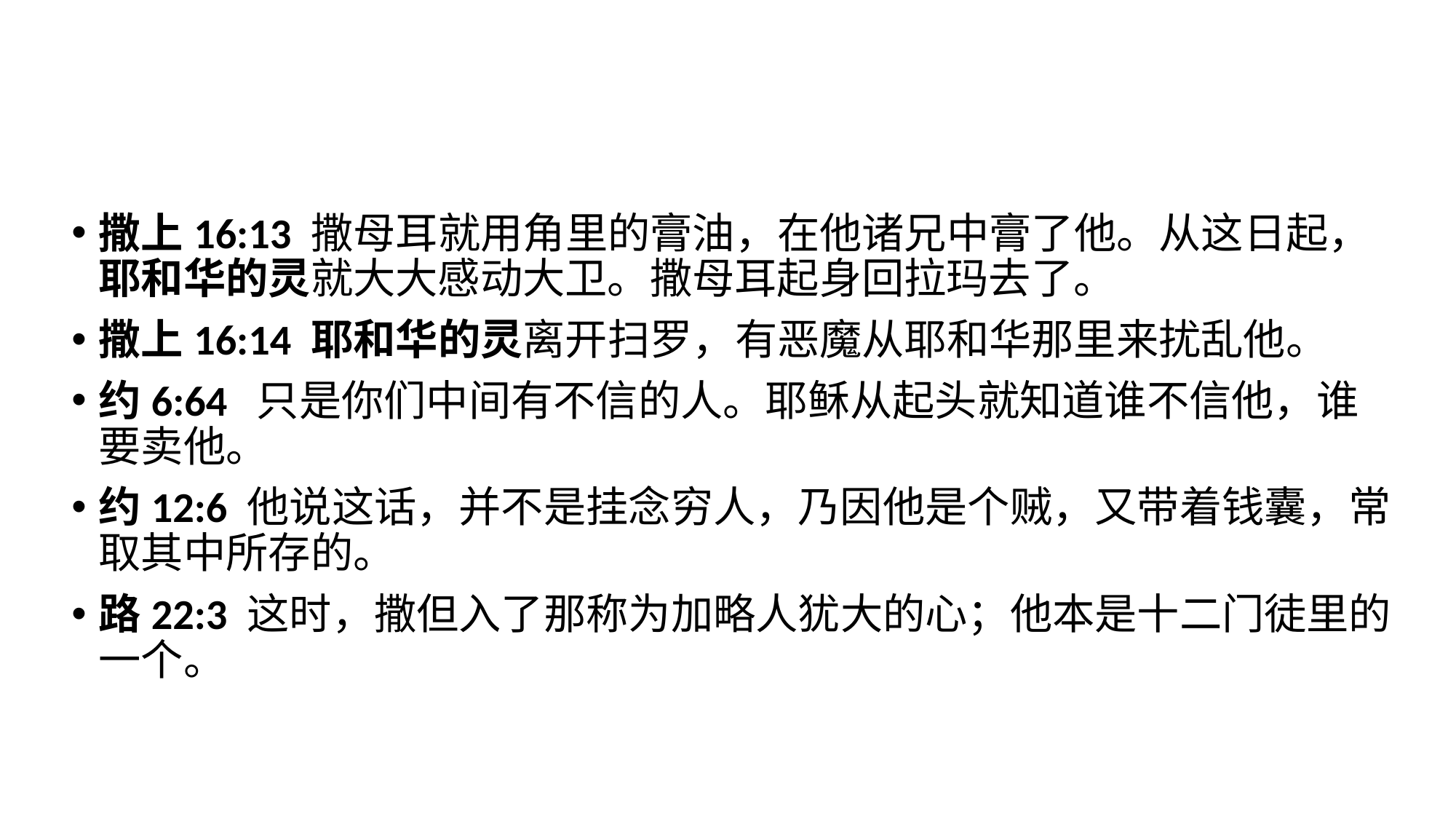

撒上16:13 撒母耳就用角里的膏油，在他诸兄中膏了他。从这日起，耶和华的灵就大大感动大卫。撒母耳起身回拉玛去了。
撒上16:14 耶和华的灵离开扫罗，有恶魔从耶和华那里来扰乱他。
约6:64  只是你们中间有不信的人。耶稣从起头就知道谁不信他，谁要卖他。
约12:6 他说这话，并不是挂念穷人，乃因他是个贼，又带着钱囊，常取其中所存的。
路22:3 这时，撒但入了那称为加略人犹大的心；他本是十二门徒里的一个。